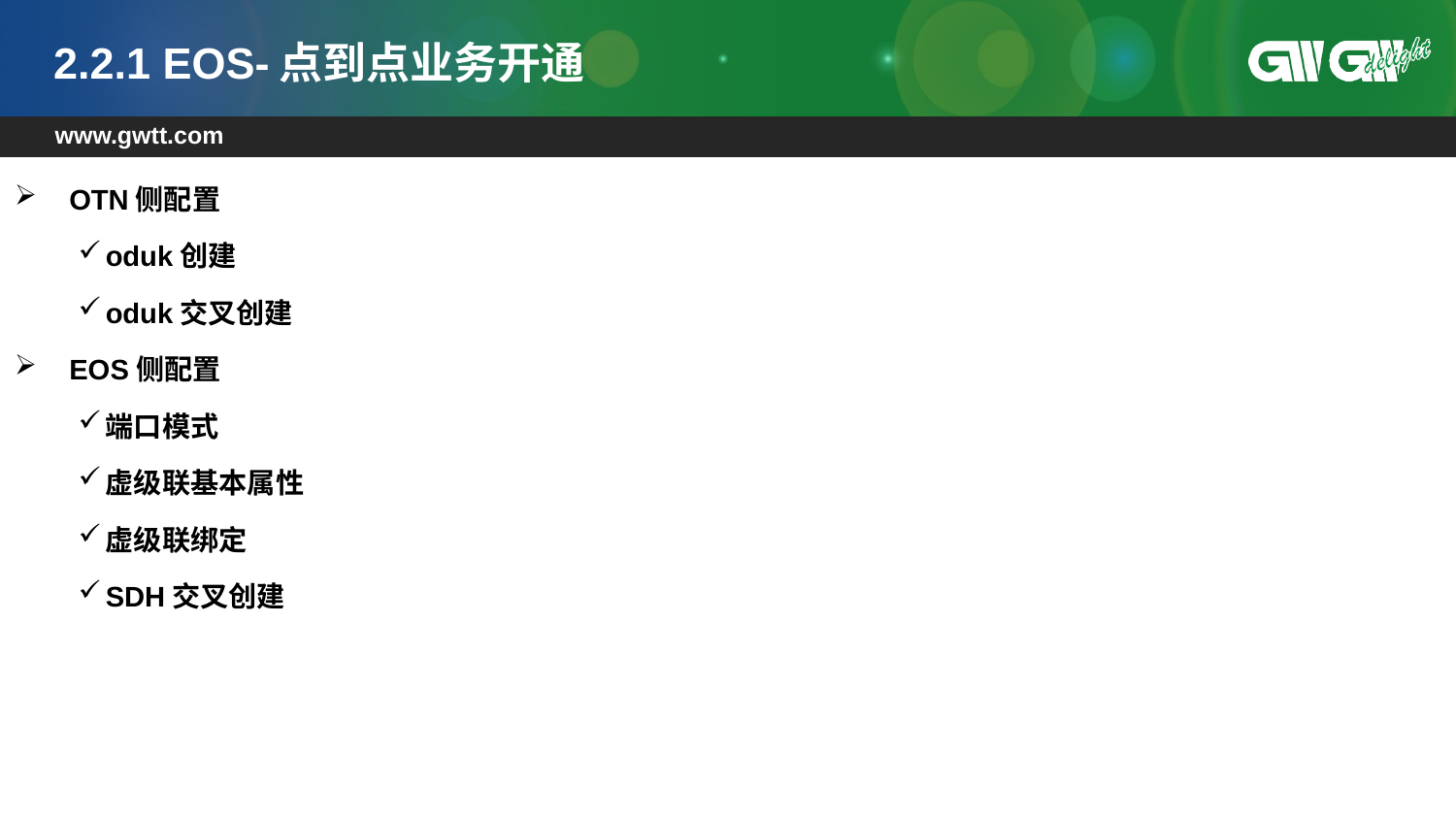

# 2.2.1 EOS-点到点业务开通
OTN侧配置
oduk创建
oduk交叉创建
EOS侧配置
端口模式
虚级联基本属性
虚级联绑定
SDH交叉创建